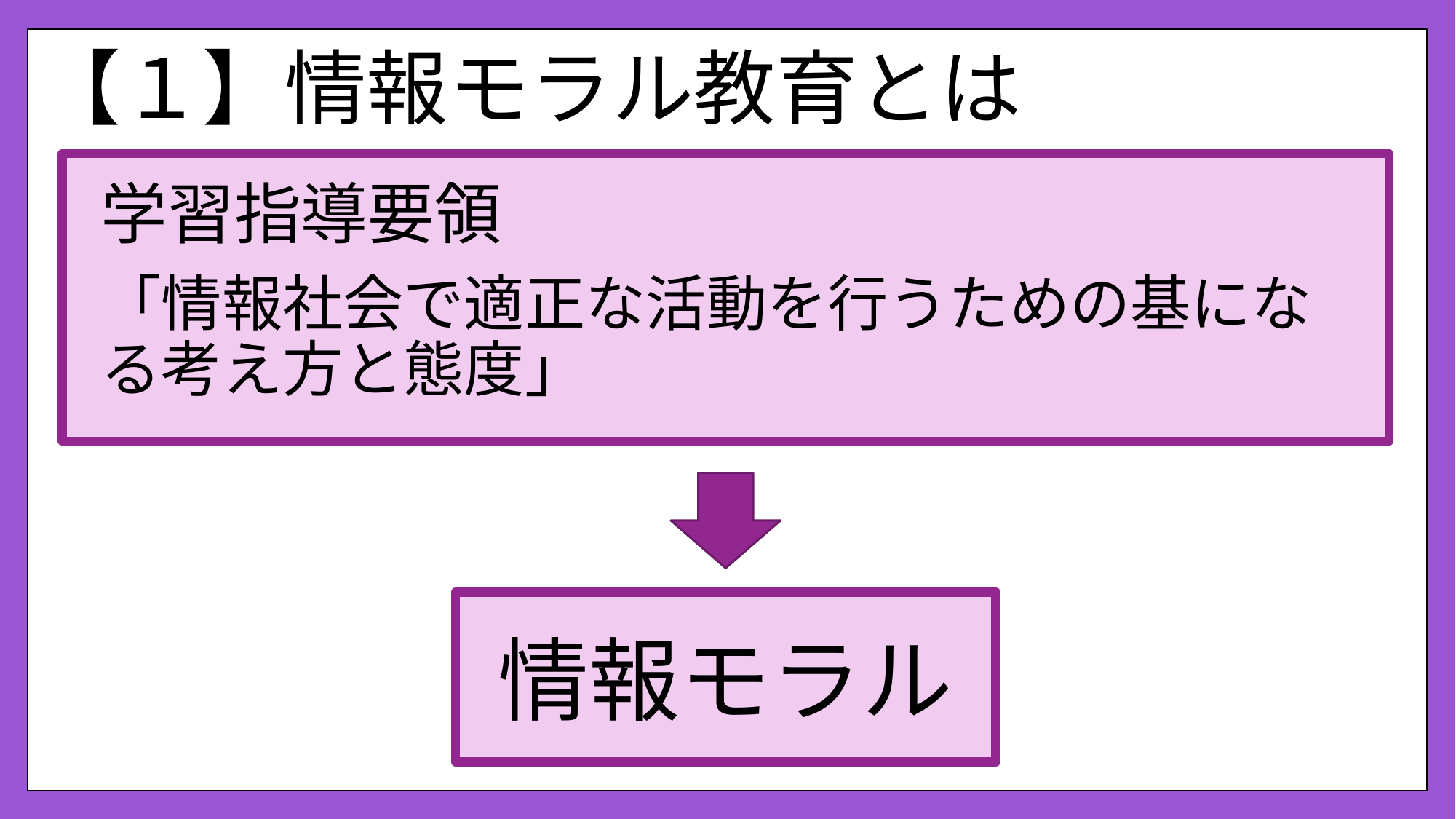

# 【１】情報モラル教育とは

学習指導要領
「情報社会で適正な活動を行うための基になる考え方と態度」

情報モラル